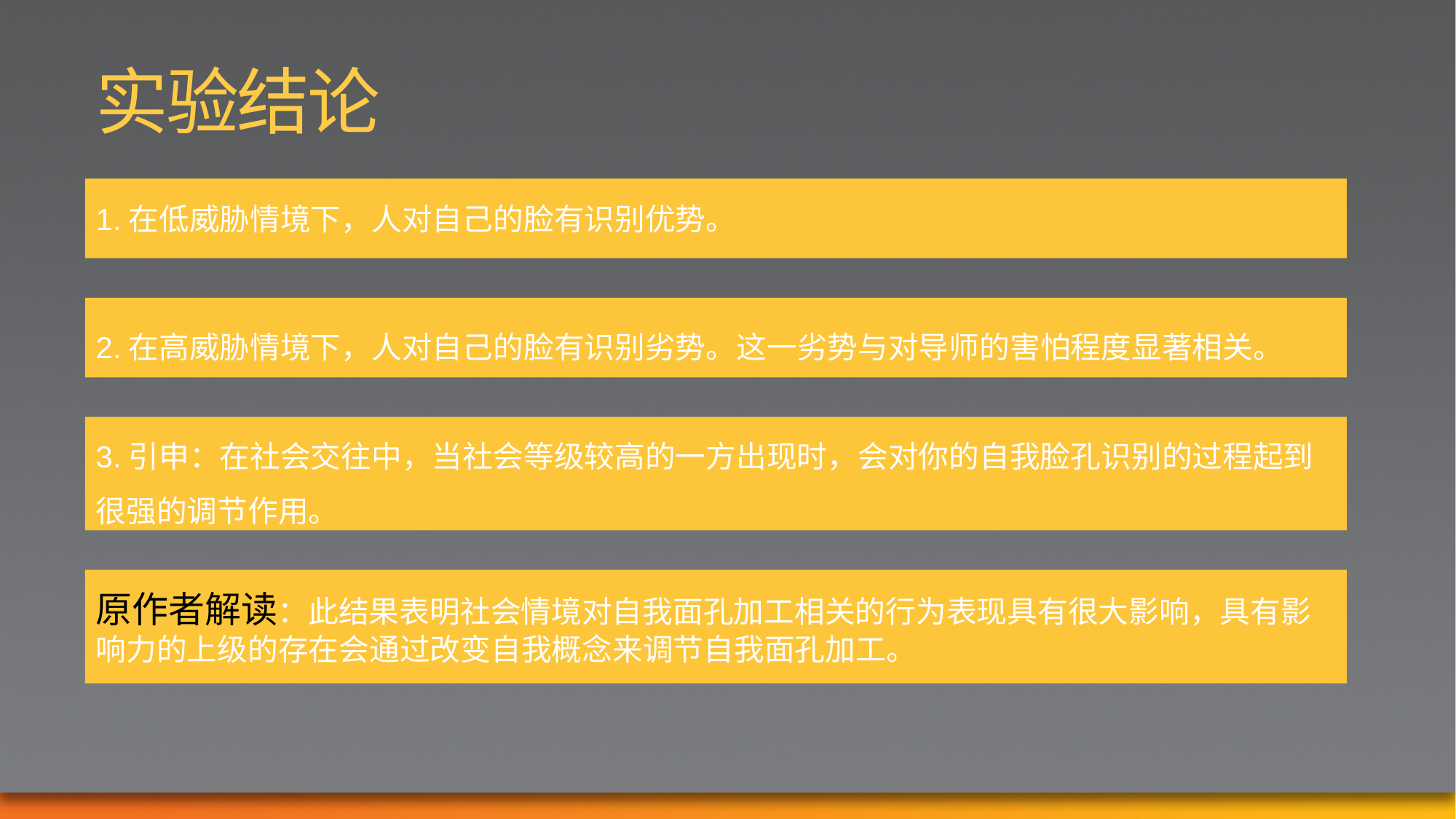

实验结论
1.在低威胁情境下，人对自己的脸有识别优势。
2.在高威胁情境下，人对自己的脸有识别劣势。这一劣势与对导师的害怕程度显著相关。
3.引申：在社会交往中，当社会等级较高的一方出现时，会对你的自我脸孔识别的过程起到很强的调节作用。
原作者解读：此结果表明社会情境对自我面孔加工相关的行为表现具有很大影响，具有影响力的上级的存在会通过改变自我概念来调节自我面孔加工。